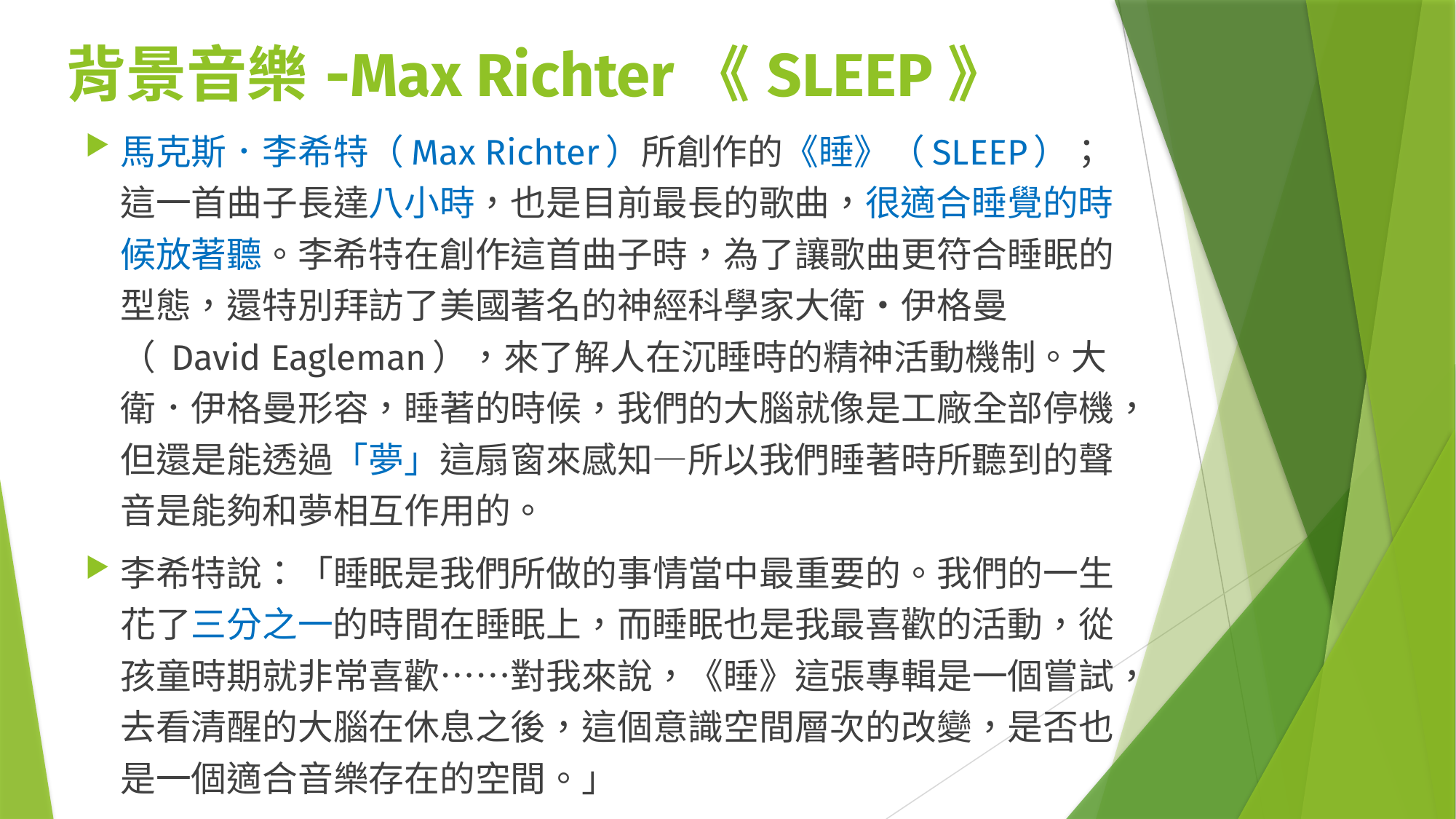

# 背景音樂-Max Richter《SLEEP》
馬克斯．李希特（Max Richter）所創作的《睡》（SLEEP）；這一首曲子長達八小時，也是目前最長的歌曲，很適合睡覺的時候放著聽。李希特在創作這首曲子時，為了讓歌曲更符合睡眠的型態，還特別拜訪了美國著名的神經科學家大衛‧伊格曼（ David Eagleman），來了解人在沉睡時的精神活動機制。大衛．伊格曼形容，睡著的時候，我們的大腦就像是工廠全部停機，但還是能透過「夢」這扇窗來感知—所以我們睡著時所聽到的聲音是能夠和夢相互作用的。
李希特說：「睡眠是我們所做的事情當中最重要的。我們的一生花了三分之一的時間在睡眠上，而睡眠也是我最喜歡的活動，從孩童時期就非常喜歡……對我來說，《睡》這張專輯是一個嘗試，去看清醒的大腦在休息之後，這個意識空間層次的改變，是否也是一個適合音樂存在的空間。」